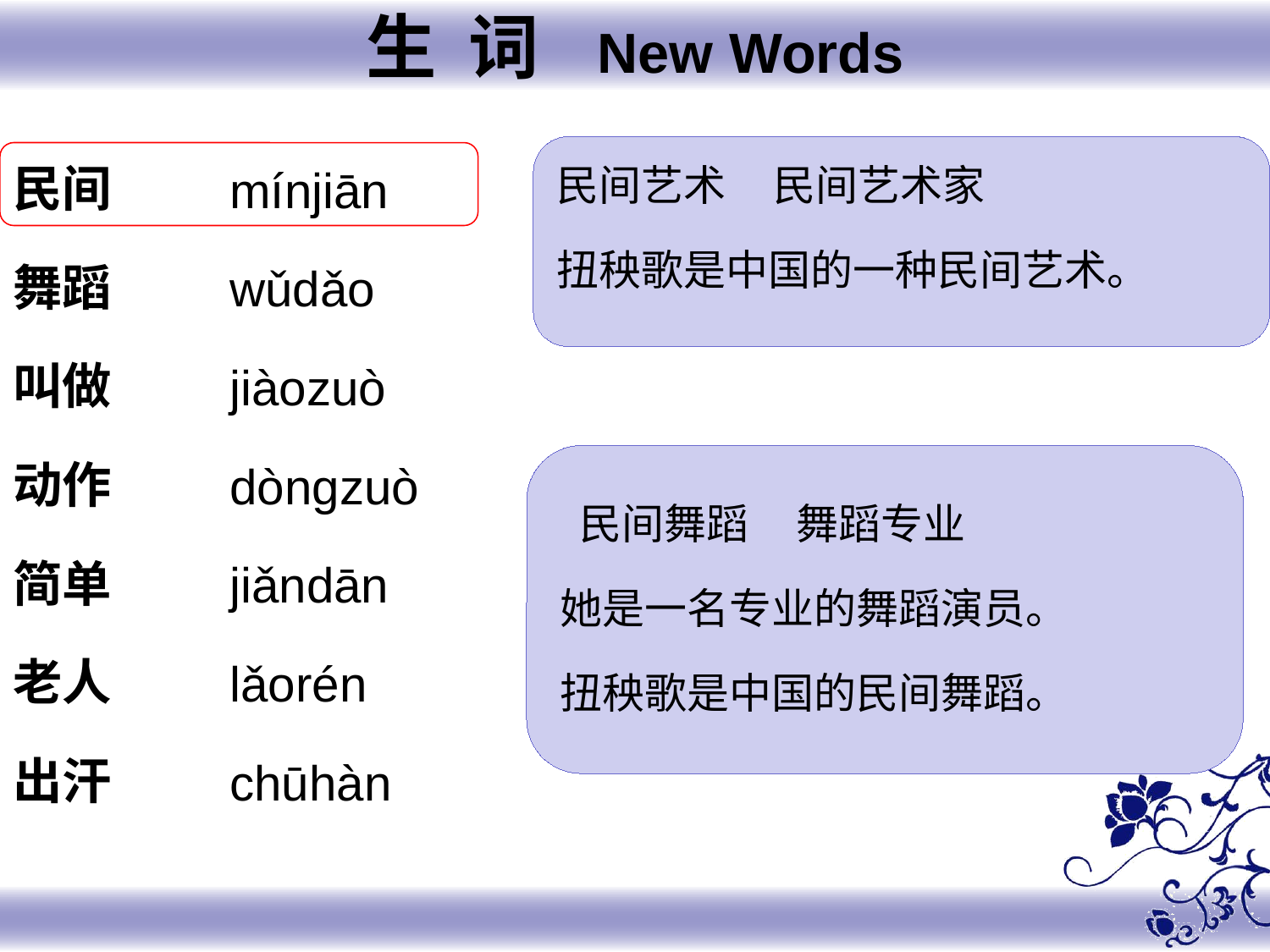

生  词   New Words
民间
舞蹈
叫做
动作
简单
老人
出汗
mínjiān
wǔdǎo
jiàozuò
dòngzuò
jiǎndān
lǎorén
chūhàn
民间艺术     民间艺术家
扭秧歌是中国的一种民间艺术。

 民间舞蹈     舞蹈专业
她是一名专业的舞蹈演员。
扭秧歌是中国的民间舞蹈。